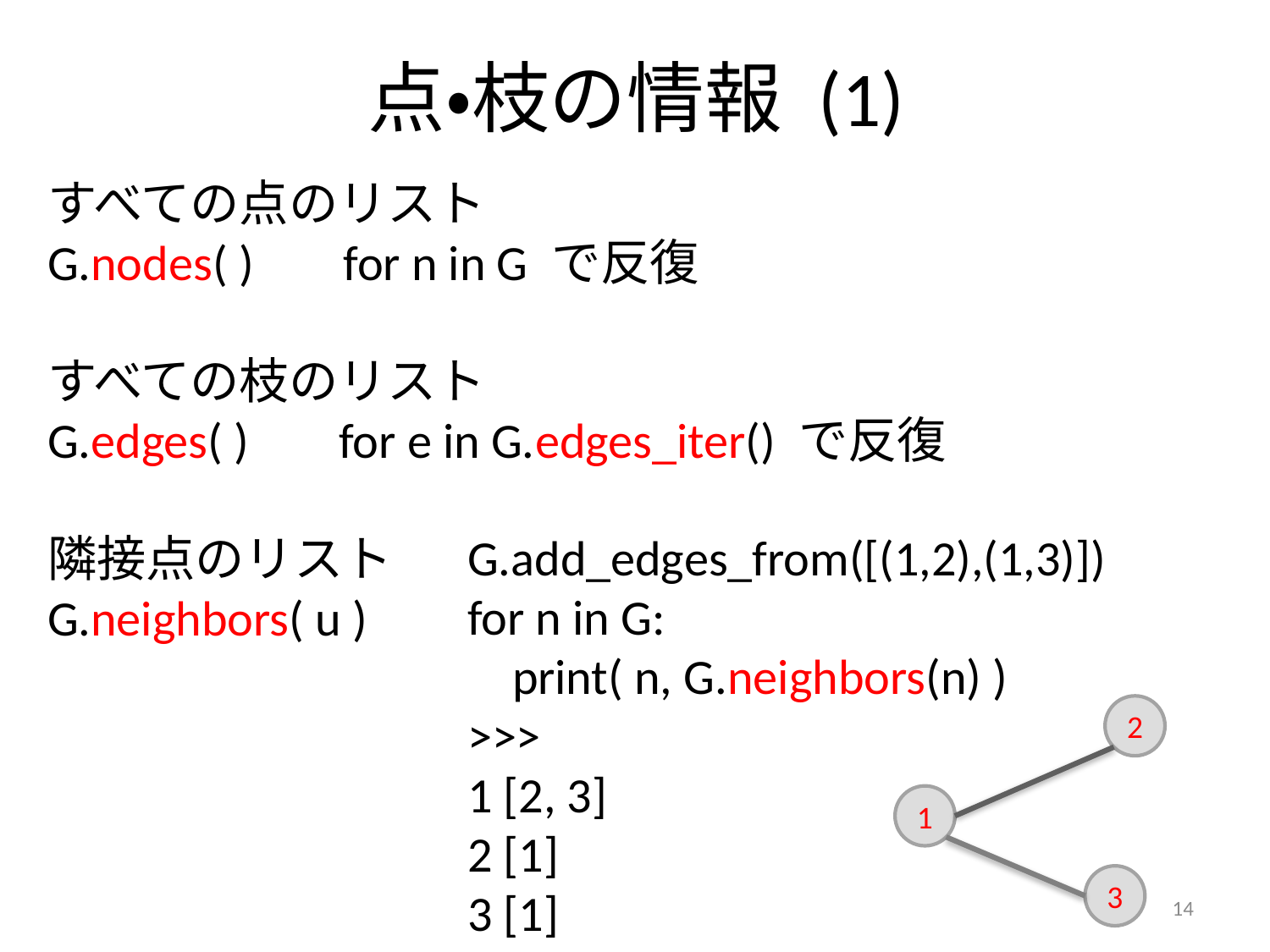

# 点・枝の情報 (1)
すべての点のリスト
G.nodes( )        for n in G で反復

すべての枝のリスト
G.edges( )        for e in G.edges_iter() で反復

隣接点のリスト
G.neighbors( u )
G.add_edges_from([(1,2),(1,3)])
for n in G:
    print( n, G.neighbors(n) )
>>>
1 [2, 3]
2 [1]
3 [1]
2
1
3
14